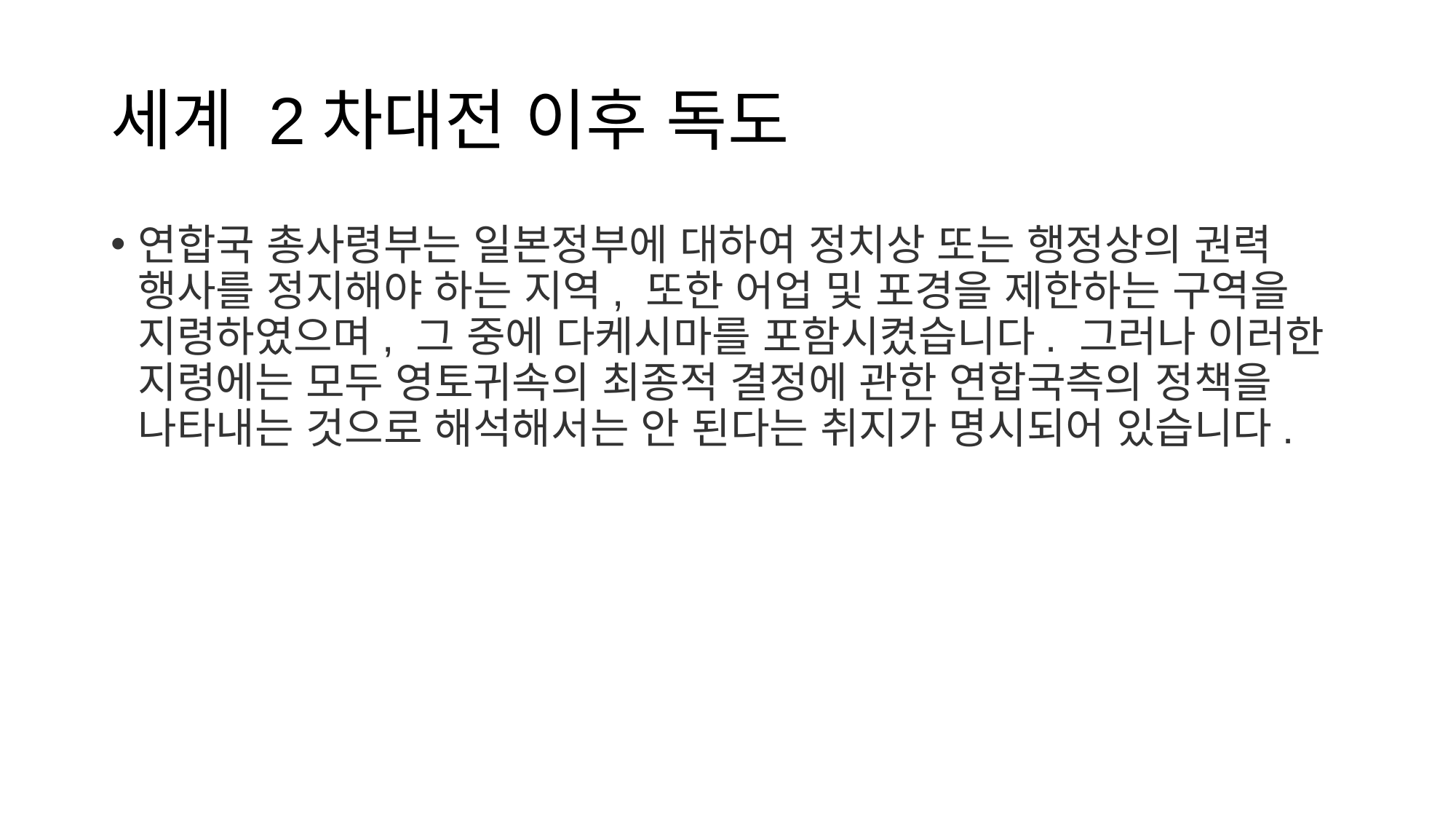

# 세계 2차대전 이후 독도
연합국 총사령부는 일본정부에 대하여 정치상 또는 행정상의 권력 행사를 정지해야 하는 지역, 또한 어업 및 포경을 제한하는 구역을 지령하였으며, 그 중에 다케시마를 포함시켰습니다. 그러나 이러한 지령에는 모두 영토귀속의 최종적 결정에 관한 연합국측의 정책을 나타내는 것으로 해석해서는 안 된다는 취지가 명시되어 있습니다.